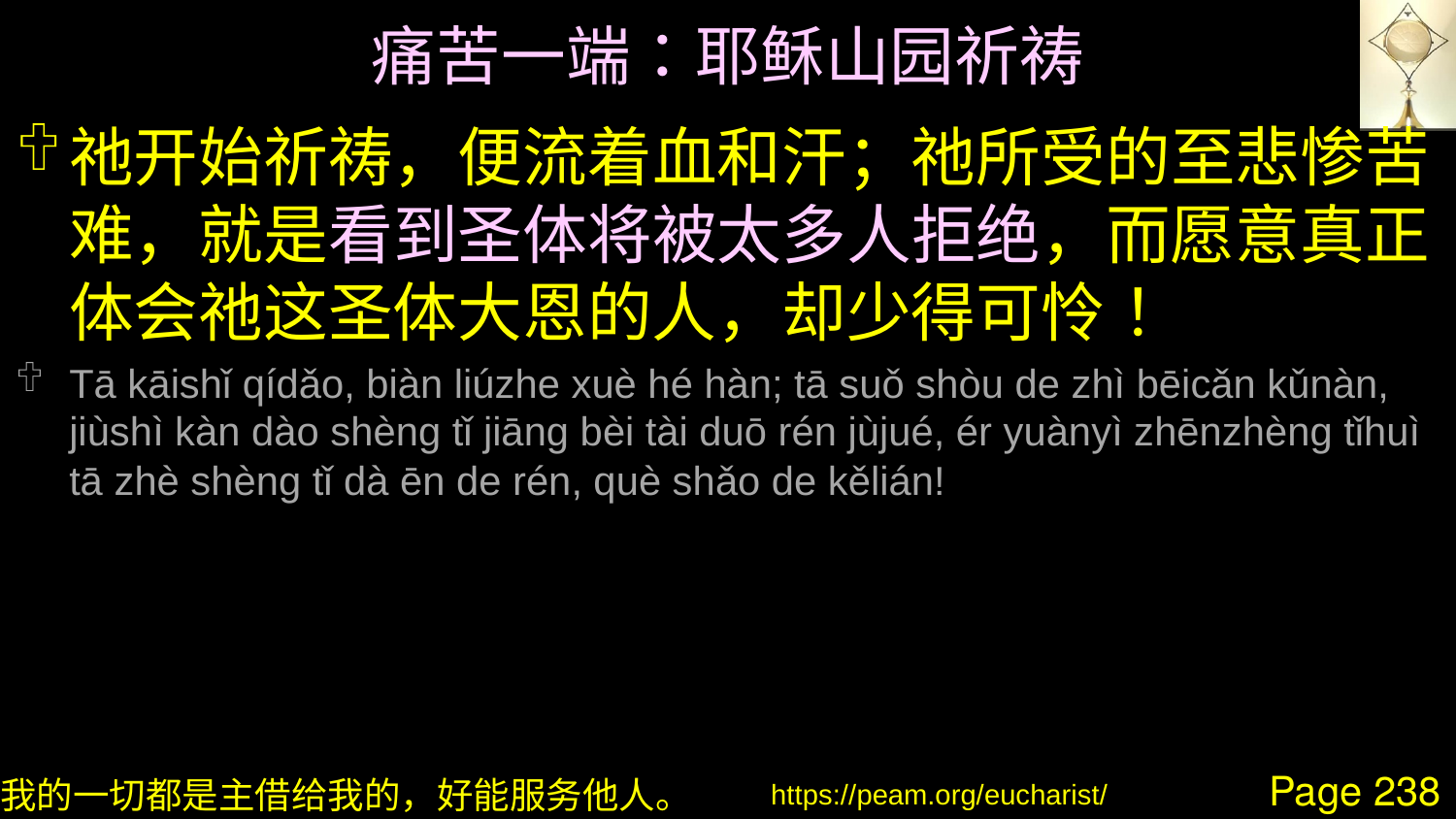

# 痛苦一端：耶稣山园祈祷
祂开始祈祷，便流着血和汗；祂所受的至悲惨苦难，就是看到圣体将被太多人拒绝，而愿意真正体会祂这圣体大恩的人，却少得可怜！
Tā kāishǐ qídǎo, biàn liúzhe xuè hé hàn; tā suǒ shòu de zhì bēicǎn kǔnàn, jiùshì kàn dào shèng tǐ jiāng bèi tài duō rén jùjué, ér yuànyì zhēnzhèng tǐhuì tā zhè shèng tǐ dà ēn de rén, què shǎo de kělián!